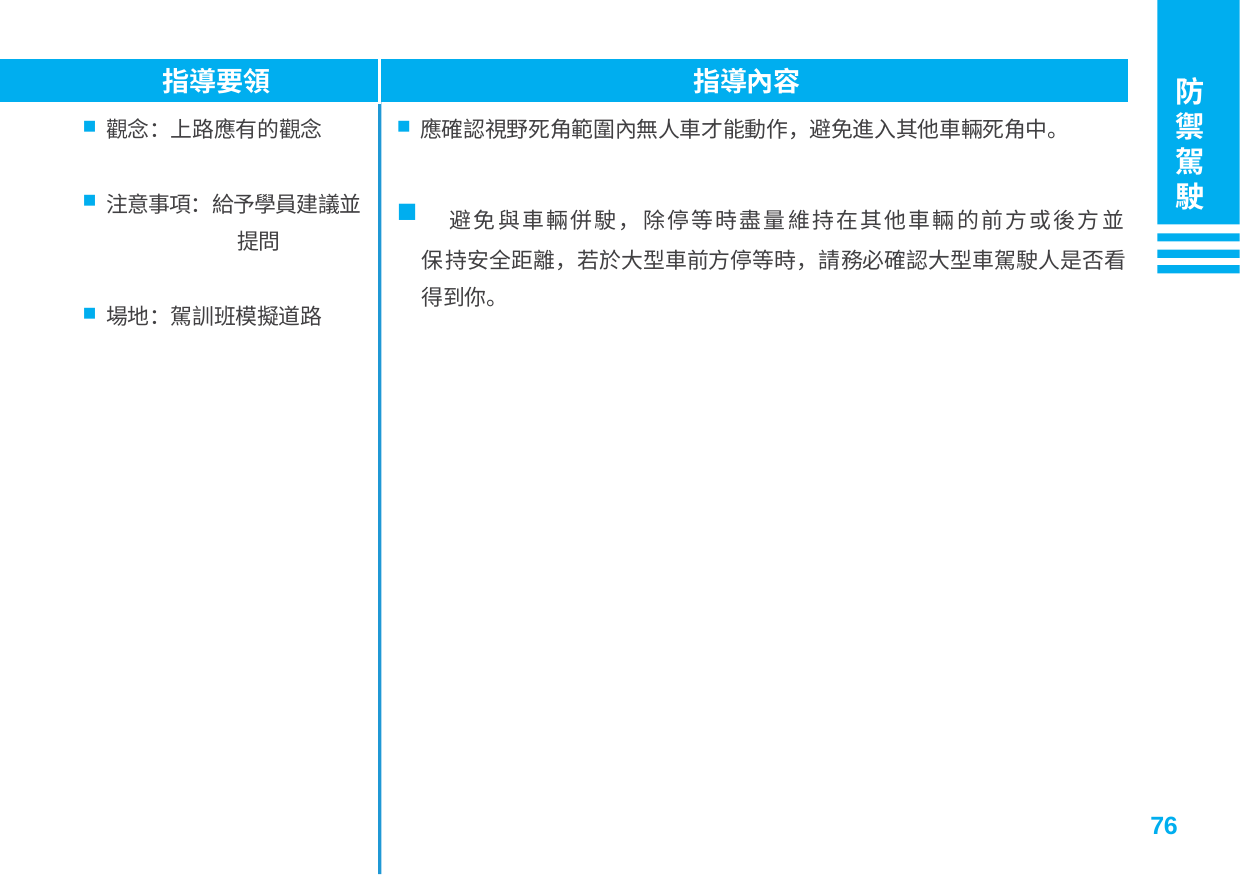

指導要領
指導內容
防禦駕駛
觀念：上路應有的觀念
應確認視野死角範圍內無人車才能動作，避免進入其他車輛死角中。
注意事項：給予學員建議並	提問
	避免與車輛併駛，除停等時盡量維持在其他車輛的前方或後方並保持安全距離，若於大型車前方停等時，請務必確認大型車駕駛人是否看得到你。
場地：駕訓班模擬道路
76